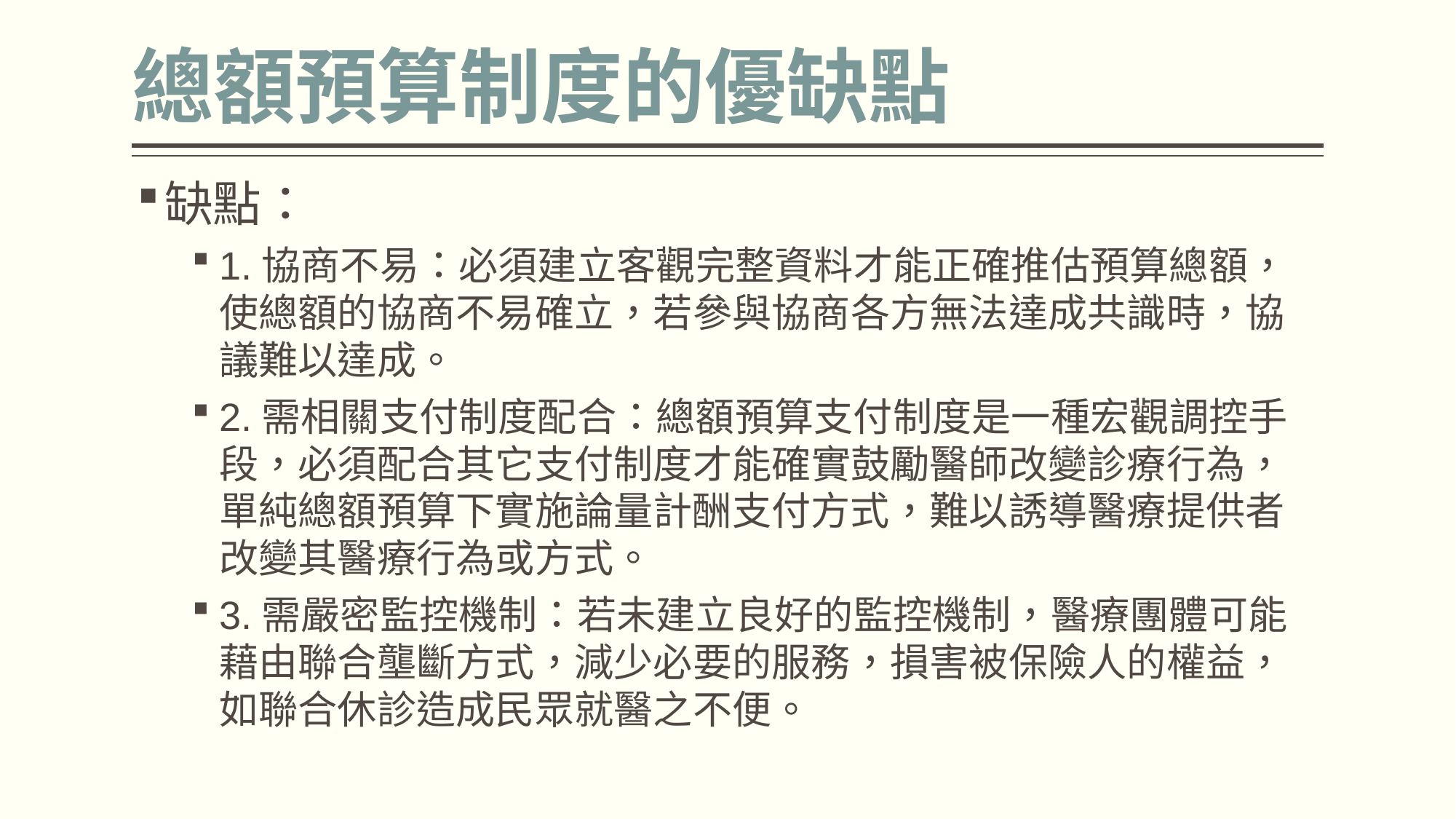

# 總額預算制度的優缺點
缺點：
1.協商不易：必須建立客觀完整資料才能正確推估預算總額，使總額的協商不易確立，若參與協商各方無法達成共識時，協議難以達成。
2.需相關支付制度配合：總額預算支付制度是一種宏觀調控手段，必須配合其它支付制度才能確實鼓勵醫師改變診療行為，單純總額預算下實施論量計酬支付方式，難以誘導醫療提供者改變其醫療行為或方式。
3.需嚴密監控機制：若未建立良好的監控機制，醫療團體可能藉由聯合壟斷方式，減少必要的服務，損害被保險人的權益，如聯合休診造成民眾就醫之不便。